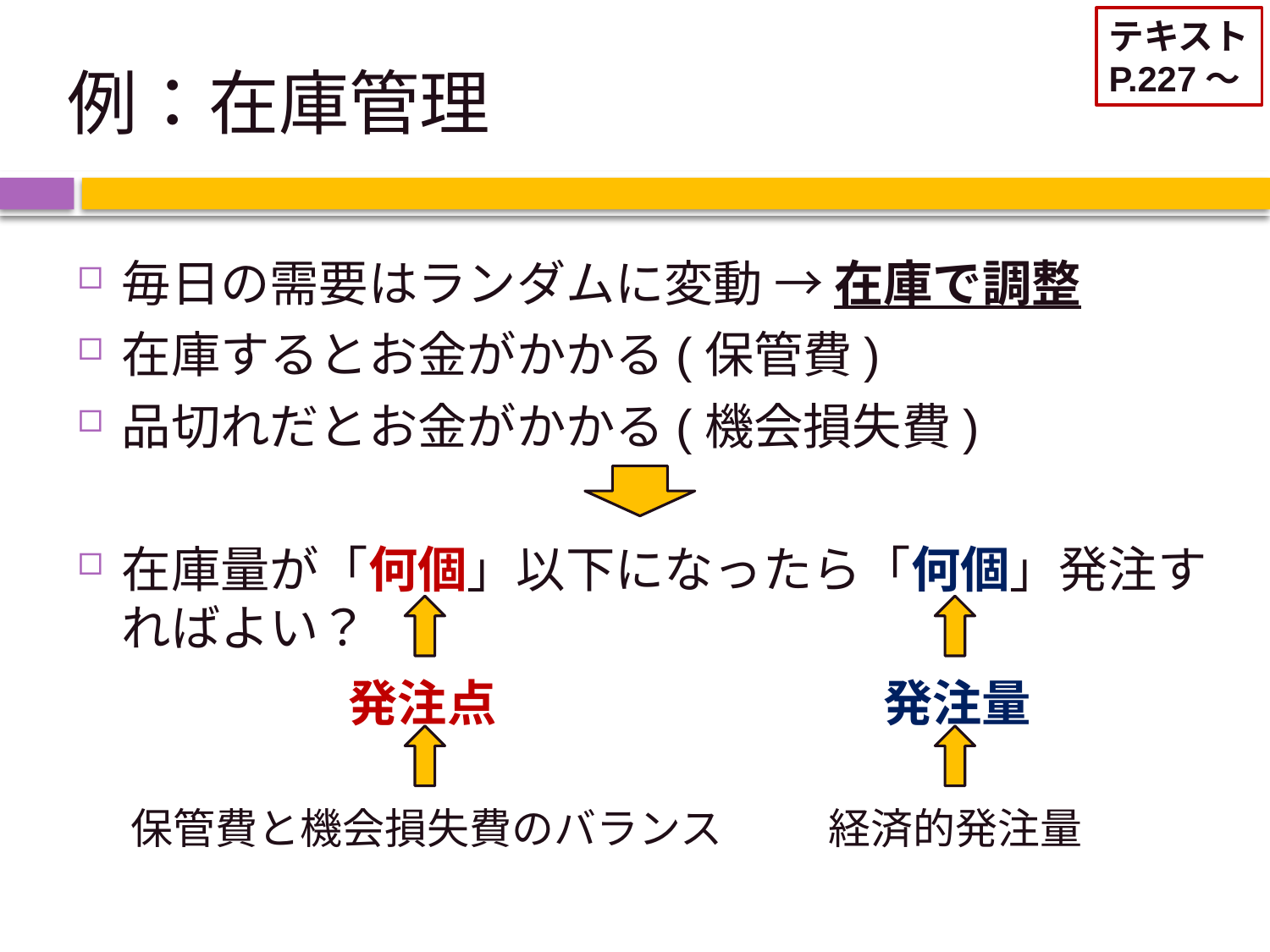

テキスト
P.227～
# 例：在庫管理
毎日の需要はランダムに変動 → 在庫で調整
在庫するとお金がかかる(保管費)
品切れだとお金がかかる(機会損失費)

在庫量が「何個」以下になったら「何個」発注すればよい？

発注点
発注量

保管費と機会損失費のバランス
経済的発注量